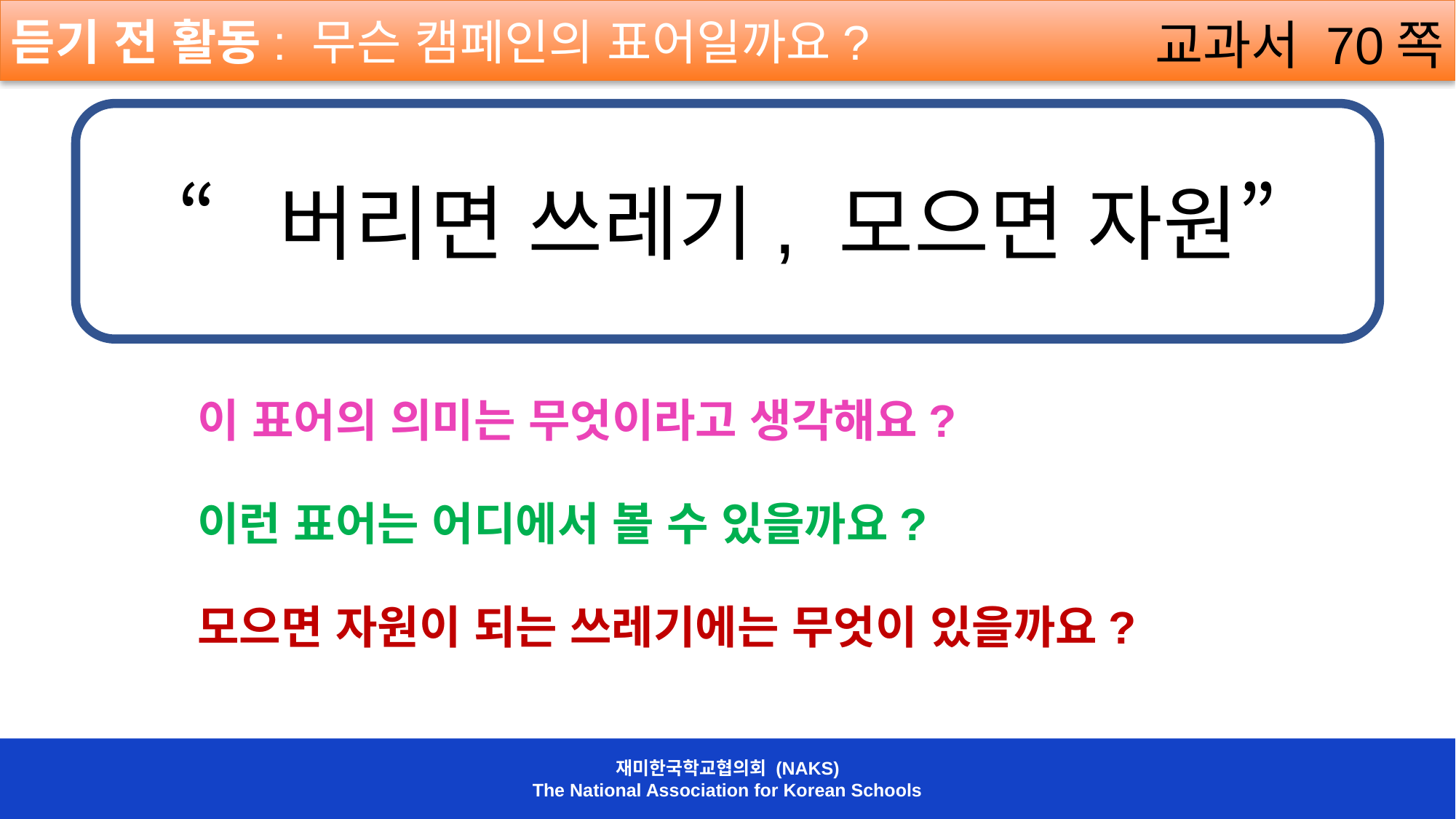

듣기 전 활동: 무슨 캠페인의 표어일까요?
교과서 70쪽
“버리면 쓰레기, 모으면 자원”
이 표어의 의미는 무엇이라고 생각해요?
이런 표어는 어디에서 볼 수 있을까요?
모으면 자원이 되는 쓰레기에는 무엇이 있을까요?
재미한국학교협의회 (NAKS)
The National Association for Korean Schools